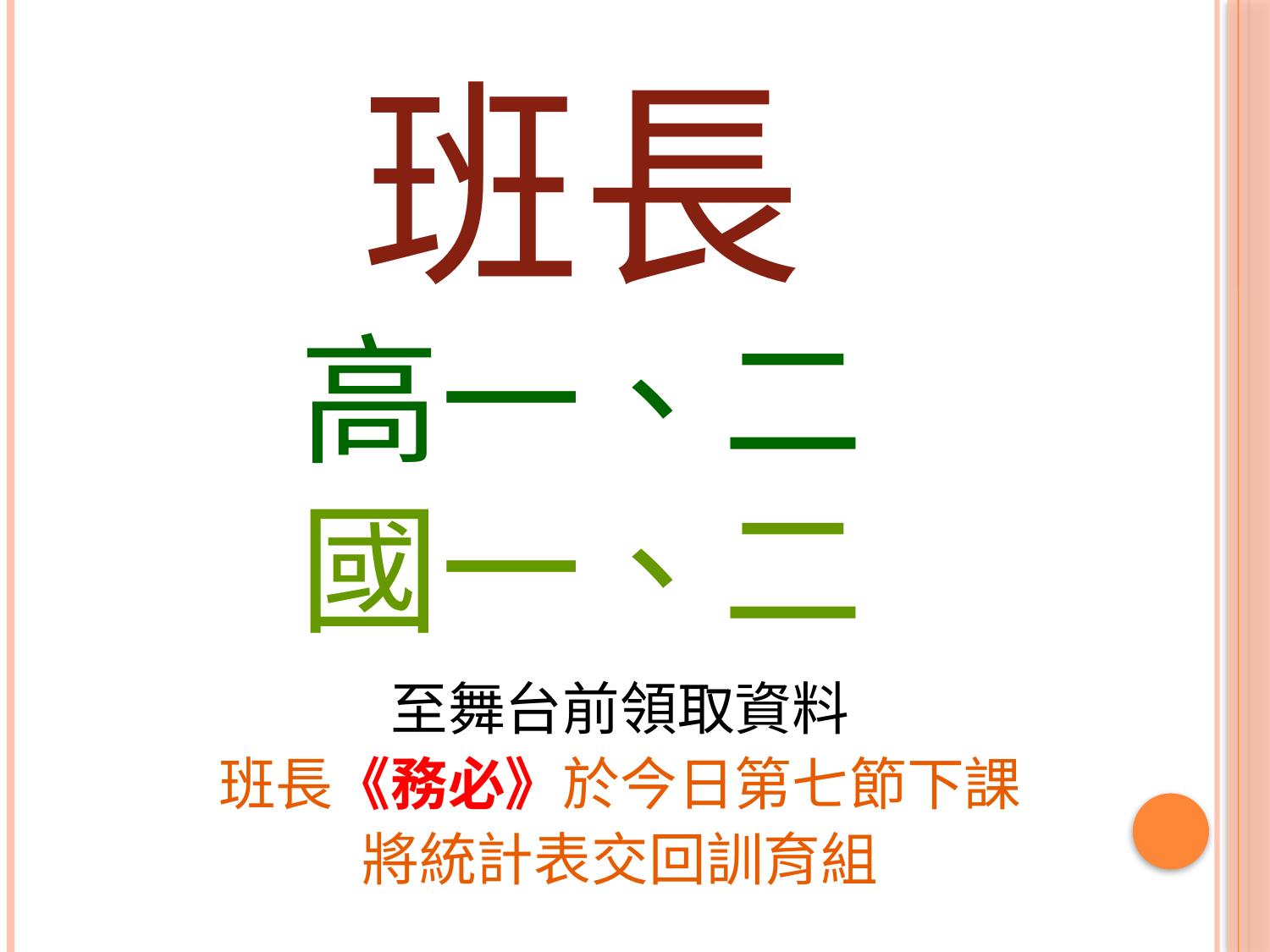

# 班長 高一、二 國一、二
至舞台前領取資料
班長《務必》於今日第七節下課
將統計表交回訓育組